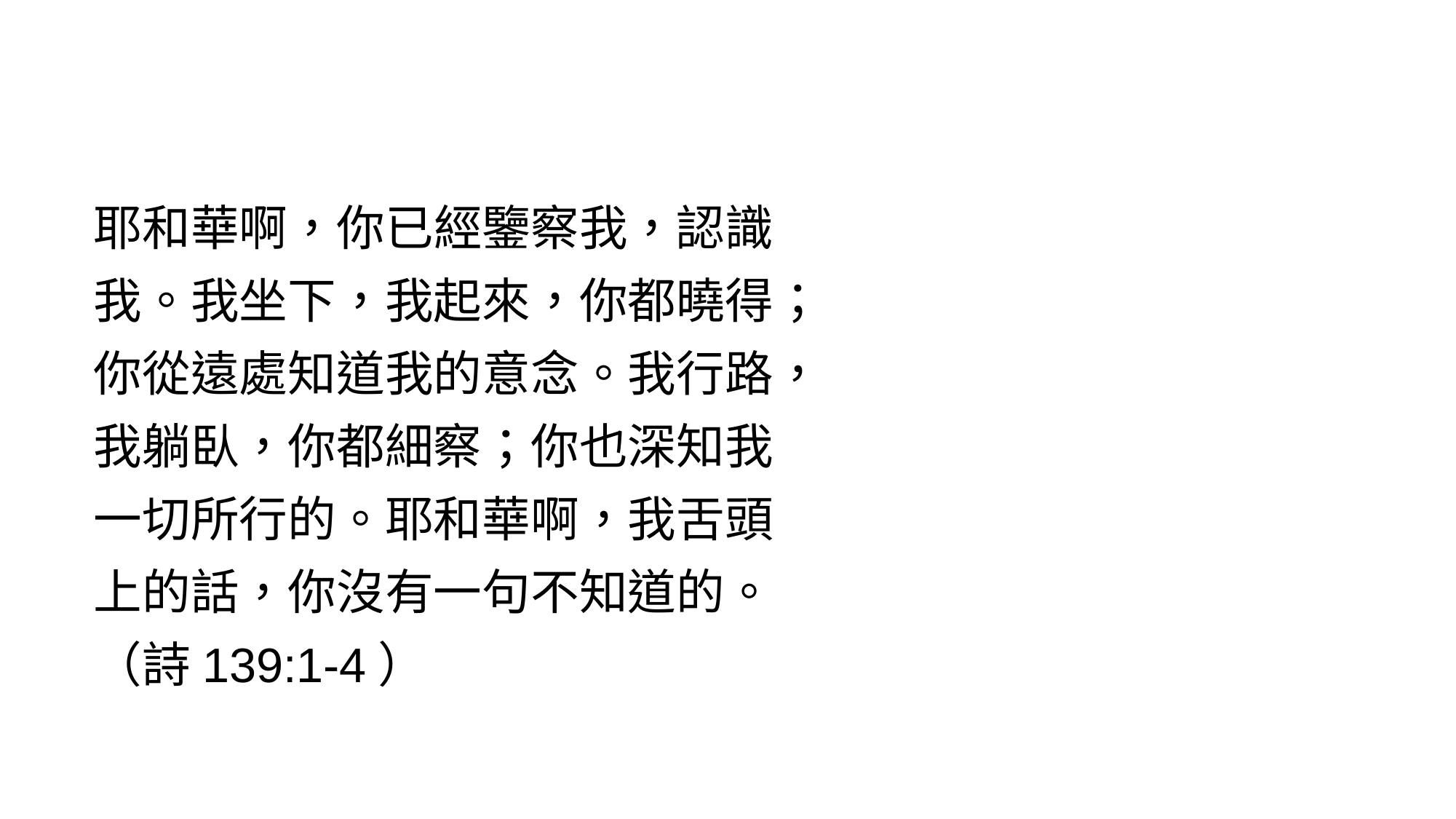

耶和華啊，你已經鑒察我，認識我。我坐下，我起來，你都曉得；你從遠處知道我的意念。我行路，我躺臥，你都細察；你也深知我一切所行的。耶和華啊，我舌頭上的話，你沒有一句不知道的。（詩139:1-4）